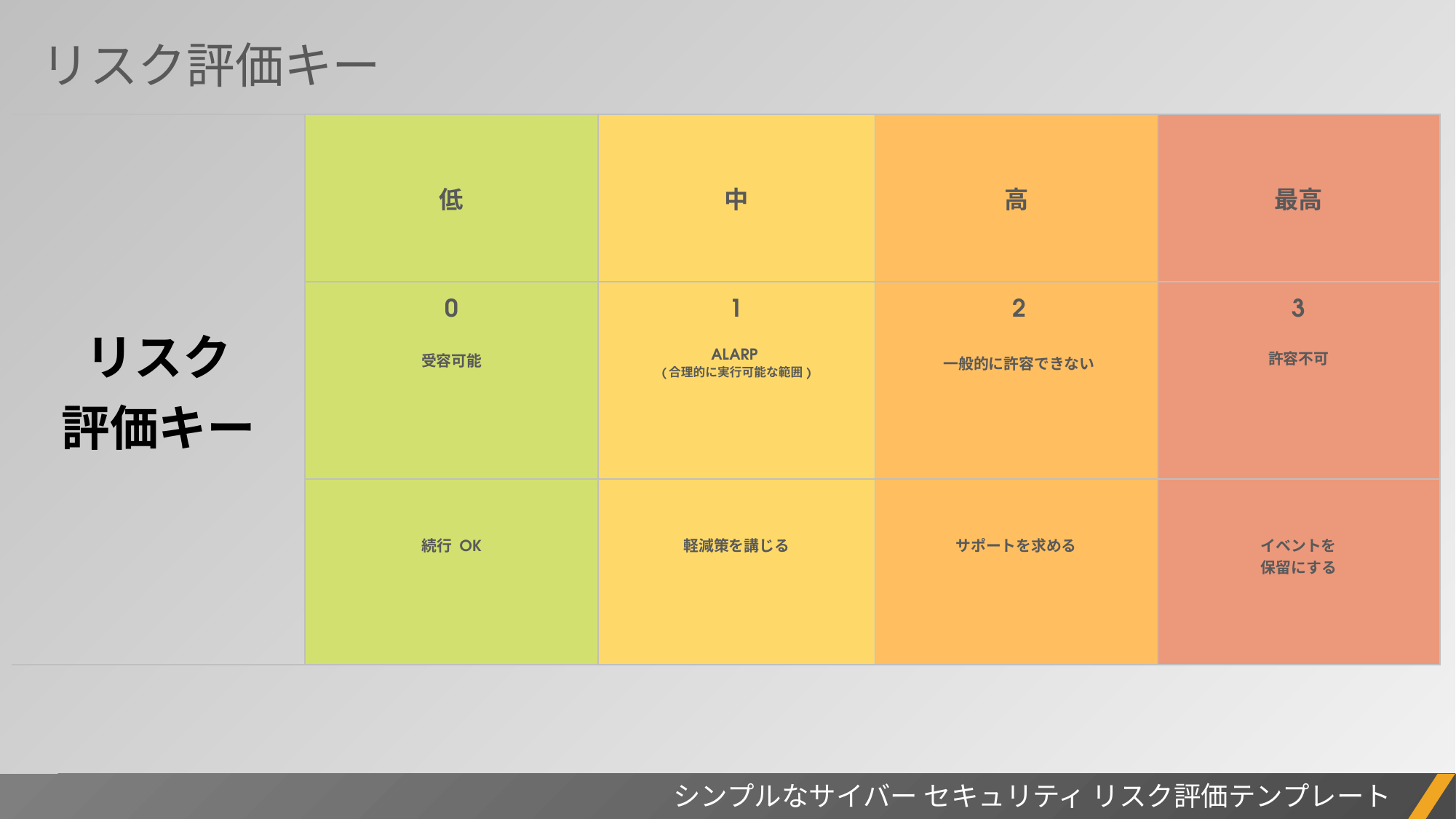

リスク評価キー
| リスク 評価キー | 低 | 中 | 高 | 最高 |
| --- | --- | --- | --- | --- |
|  | 0   受容可能 | 1   ALARP (合理的に実行可能な範囲) | 2   一般的に許容できない | 3   許容不可 |
|  | 続行 OK | 軽減策を講じる | サポートを求める | イベントを 保留にする |
シンプルなサイバー セキュリティ リスク評価テンプレート
プロジェクト レポート